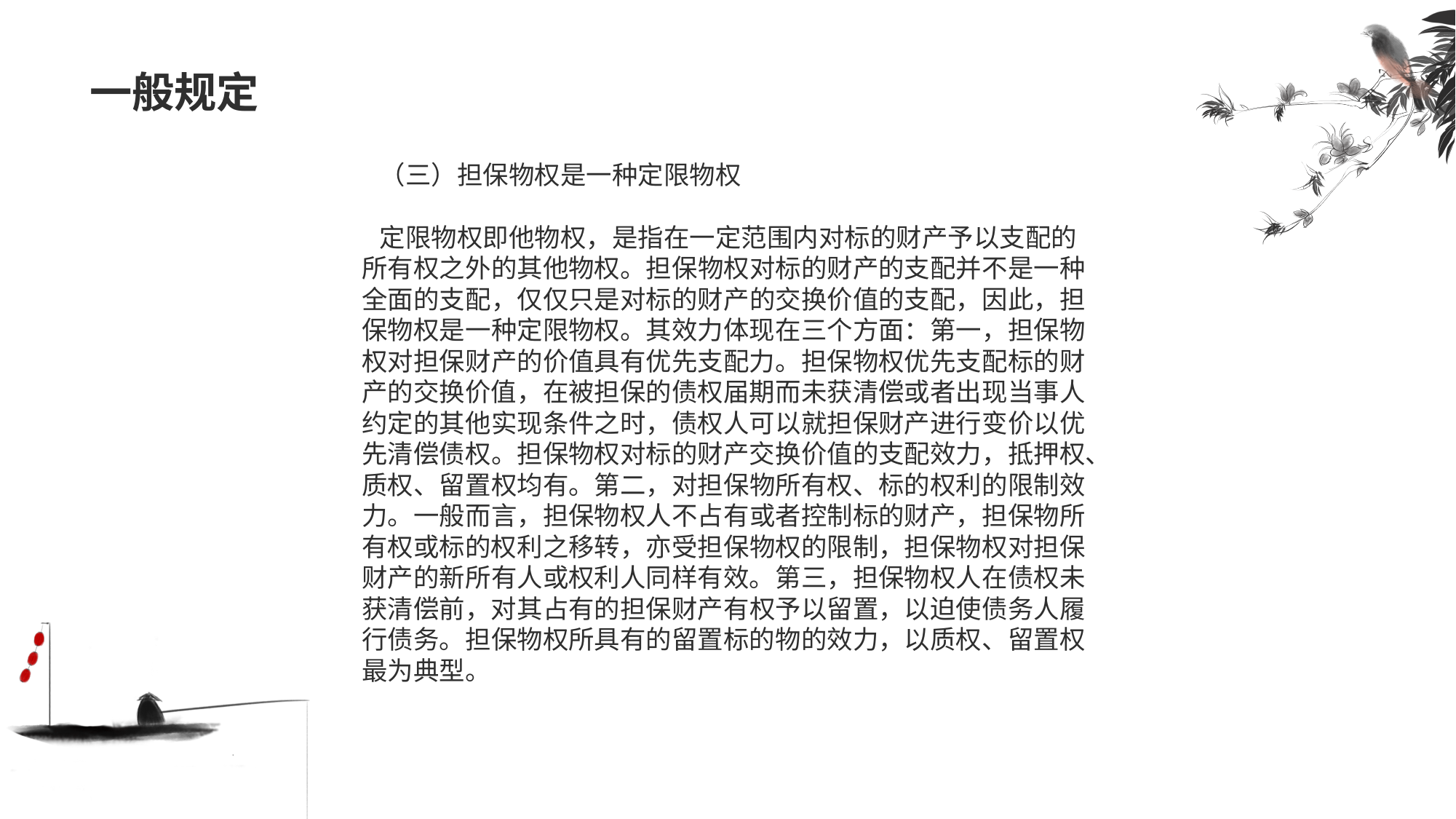

# 一般规定

  （三）担保物权是一种定限物权

  定限物权即他物权，是指在一定范围内对标的财产予以支配的所有权之外的其他物权。担保物权对标的财产的支配并不是一种全面的支配，仅仅只是对标的财产的交换价值的支配，因此，担保物权是一种定限物权。其效力体现在三个方面：第一，担保物权对担保财产的价值具有优先支配力。担保物权优先支配标的财产的交换价值，在被担保的债权届期而未获清偿或者出现当事人约定的其他实现条件之时，债权人可以就担保财产进行变价以优先清偿债权。担保物权对标的财产交换价值的支配效力，抵押权、质权、留置权均有。第二，对担保物所有权、标的权利的限制效力。一般而言，担保物权人不占有或者控制标的财产，担保物所有权或标的权利之移转，亦受担保物权的限制，担保物权对担保财产的新所有人或权利人同样有效。第三，担保物权人在债权未获清偿前，对其占有的担保财产有权予以留置，以迫使债务人履行债务。担保物权所具有的留置标的物的效力，以质权、留置权最为典型。
14